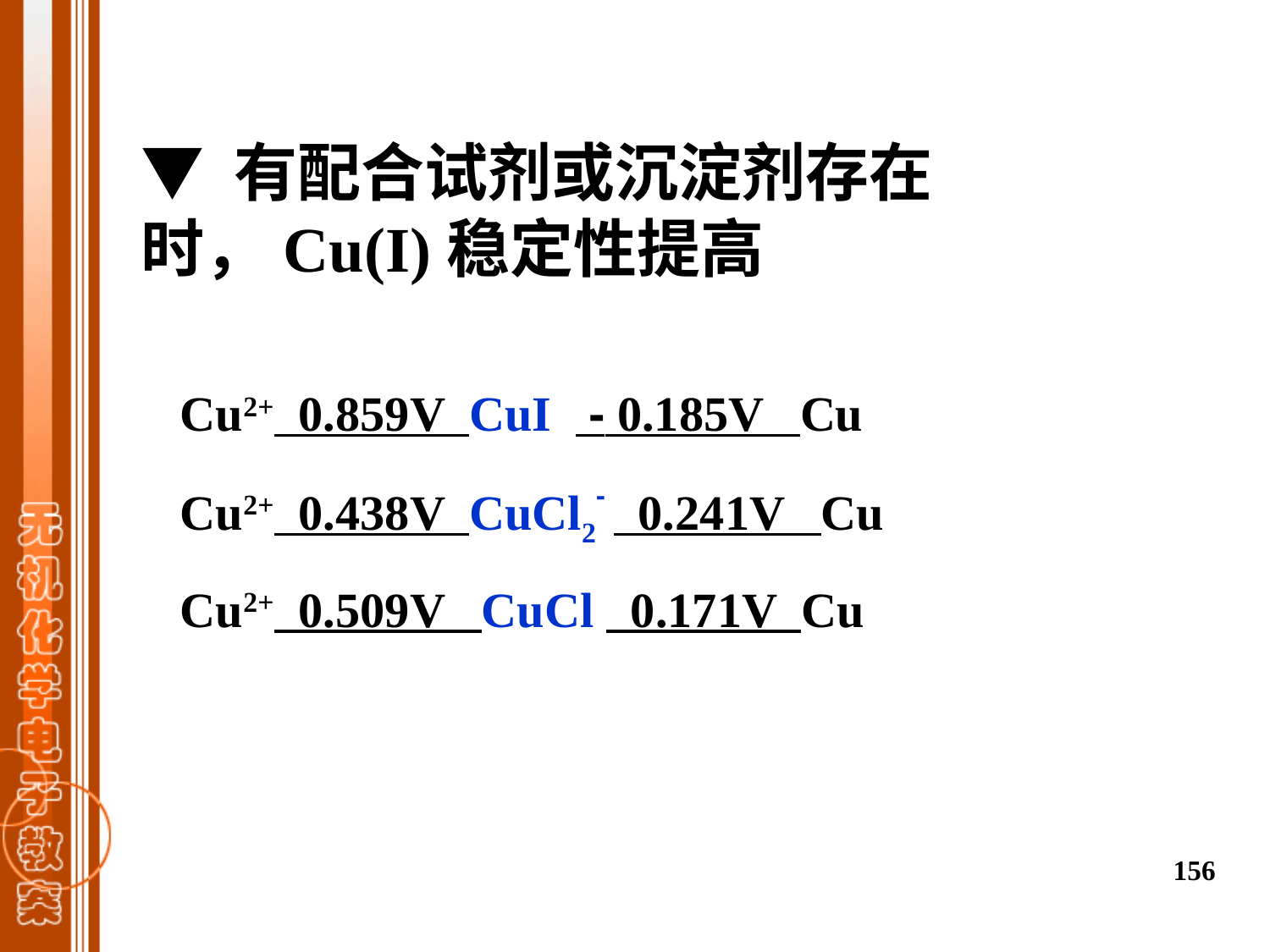

▼ 有配合试剂或沉淀剂存在时，Cu(I)稳定性提高
Cu2+  0.859V  CuI   - 0.185V   Cu
Cu2+  0.438V  CuCl2-   0.241V   Cu
Cu2+  0.509V   CuCl   0.171V  Cu
156